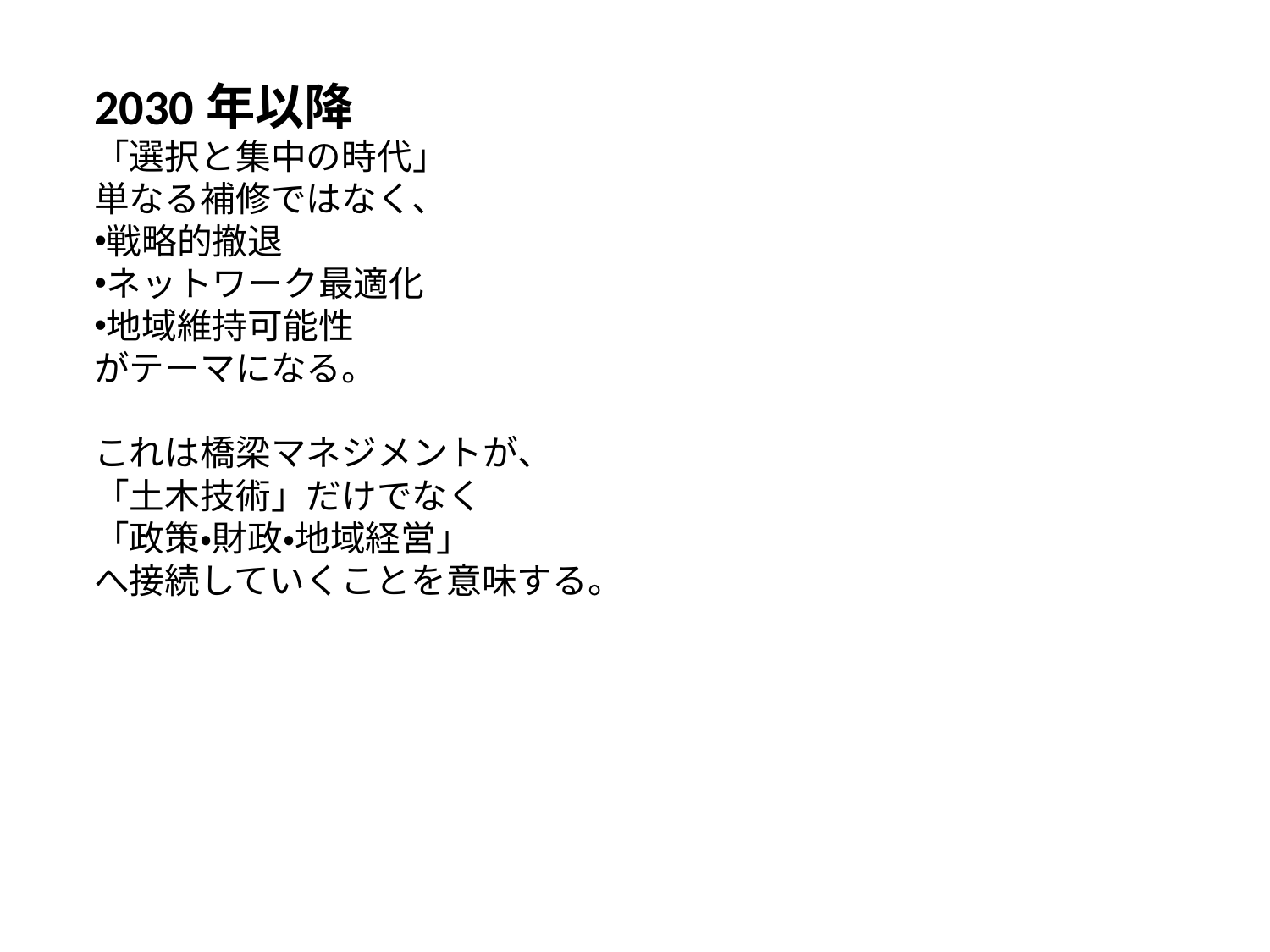

2030年以降
「選択と集中の時代」
単なる補修ではなく、
戦略的撤退
ネットワーク最適化
地域維持可能性
がテーマになる。

これは橋梁マネジメントが、
「土木技術」だけでなく
「政策・財政・地域経営」
へ接続していくことを意味する。